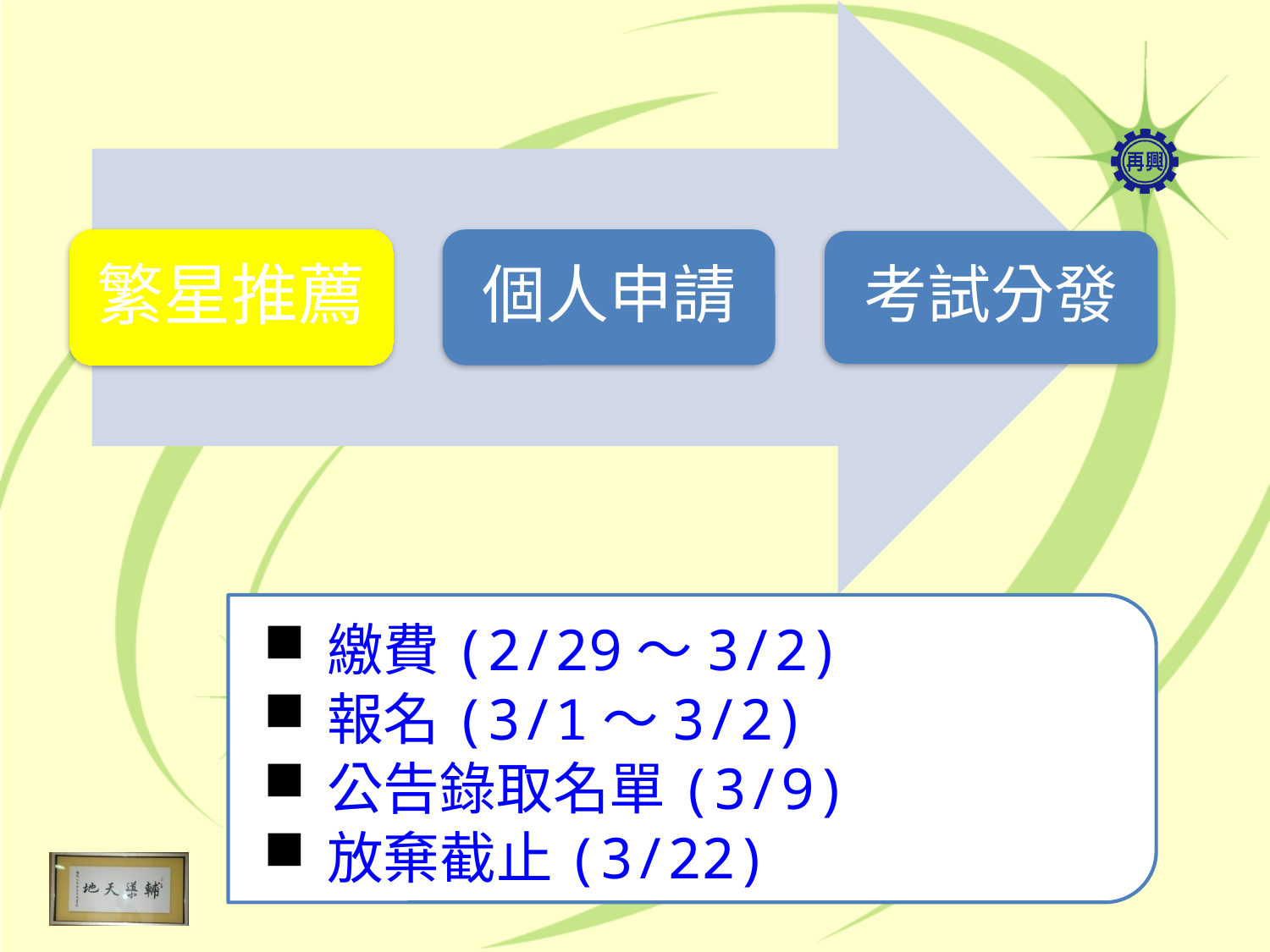

繁星推薦
個人申請
考試分發

繳費(2/29～3/2)
報名(3/1～3/2)
公告錄取名單(3/9)
放棄截止(3/22)